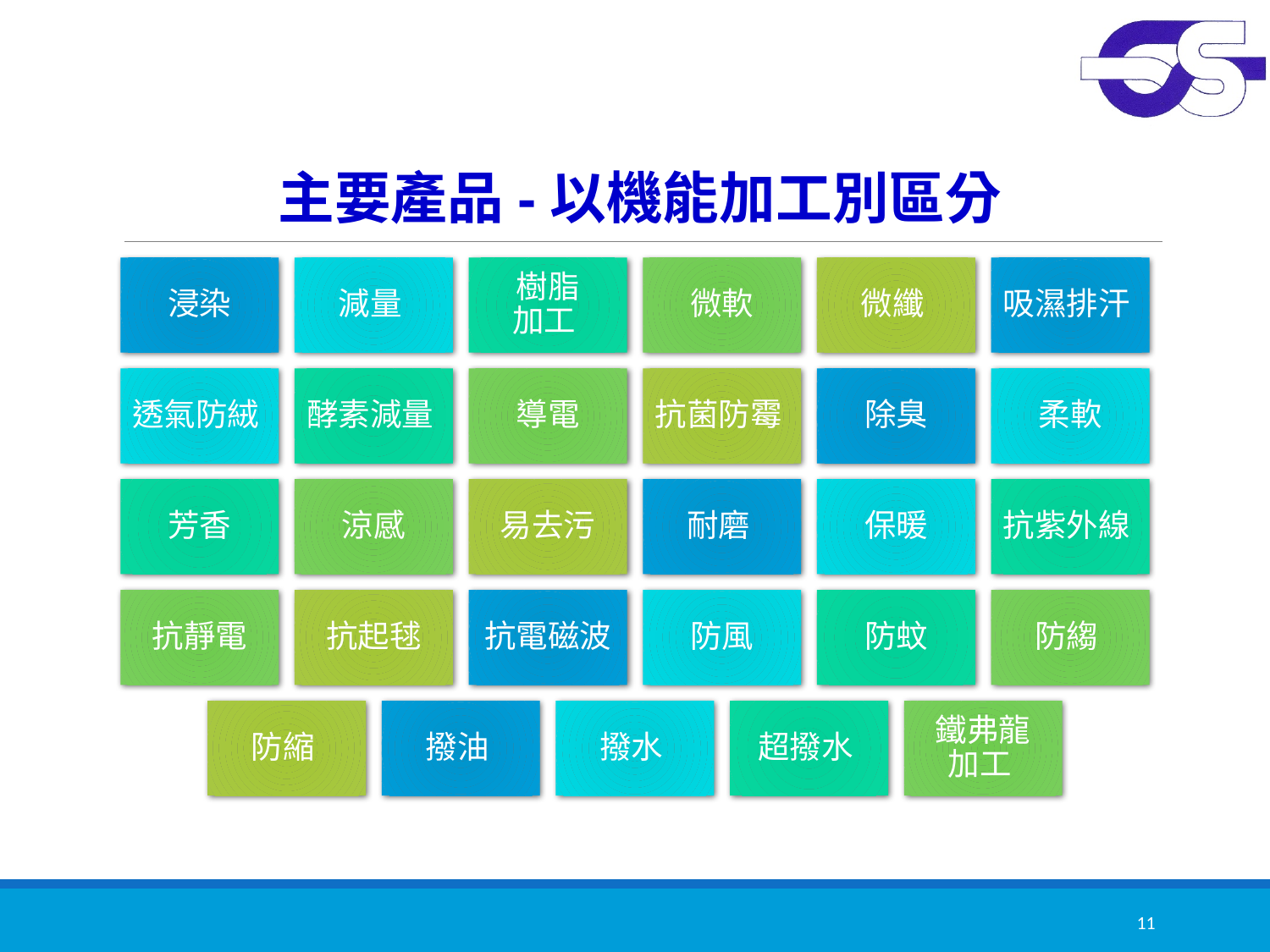

主要產品-以機能加工別區分
浸染
減量
樹脂
加工
微軟
微纖
吸濕排汗
透氣防絨
酵素減量
導電
抗菌防霉
除臭
柔軟
芳香
涼感
易去污
耐磨
保暖
抗紫外線
抗靜電
抗起毬
抗電磁波
防風
防蚊
防縐
防縮
撥油
撥水
超撥水
鐵弗龍
加工
11